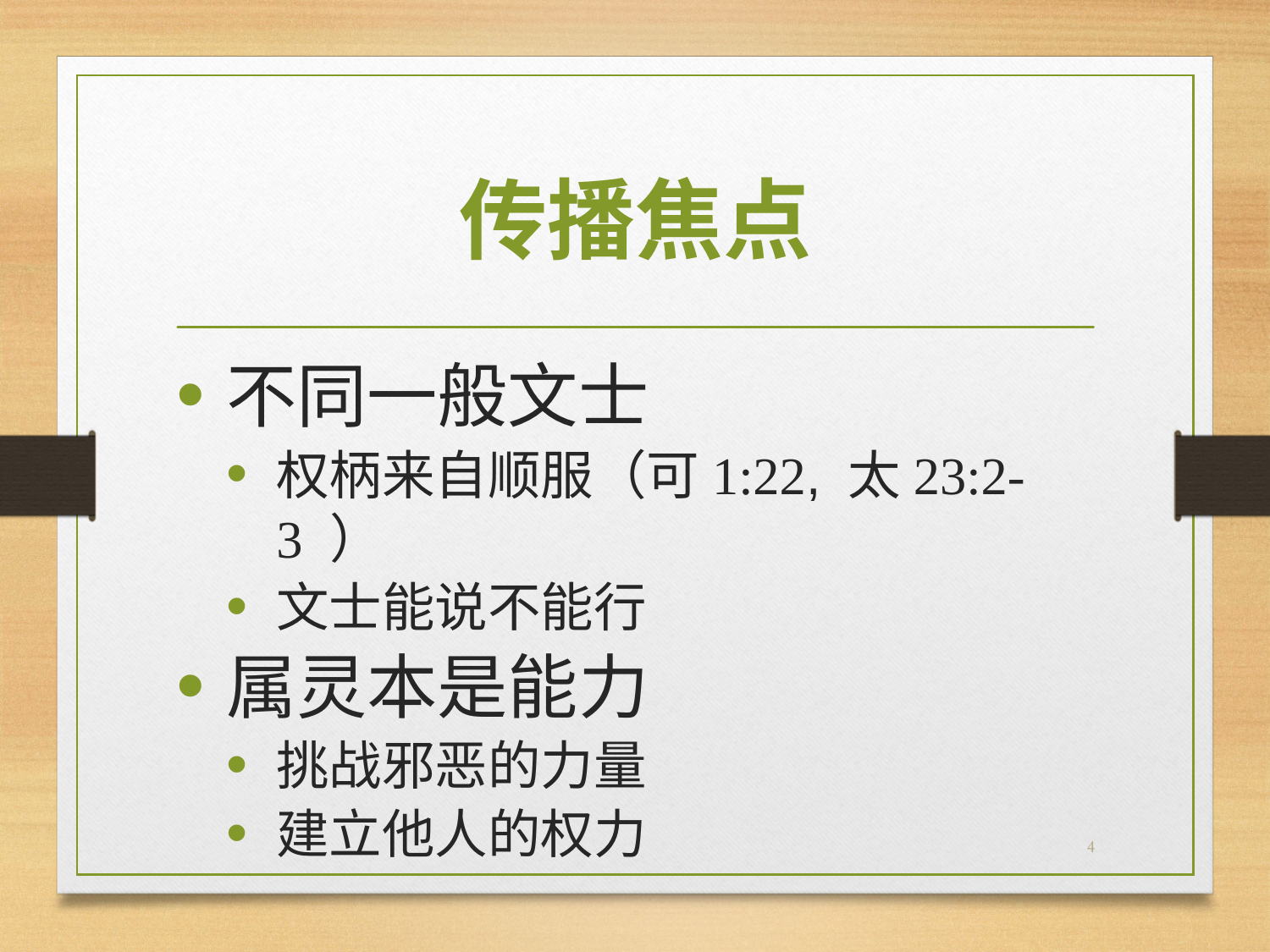

# 传播焦点
不同一般文士
权柄来自顺服（可1:22, 太23:2-3 ）
文士能说不能行
属灵本是能力
挑战邪恶的力量
建立他人的权力
4